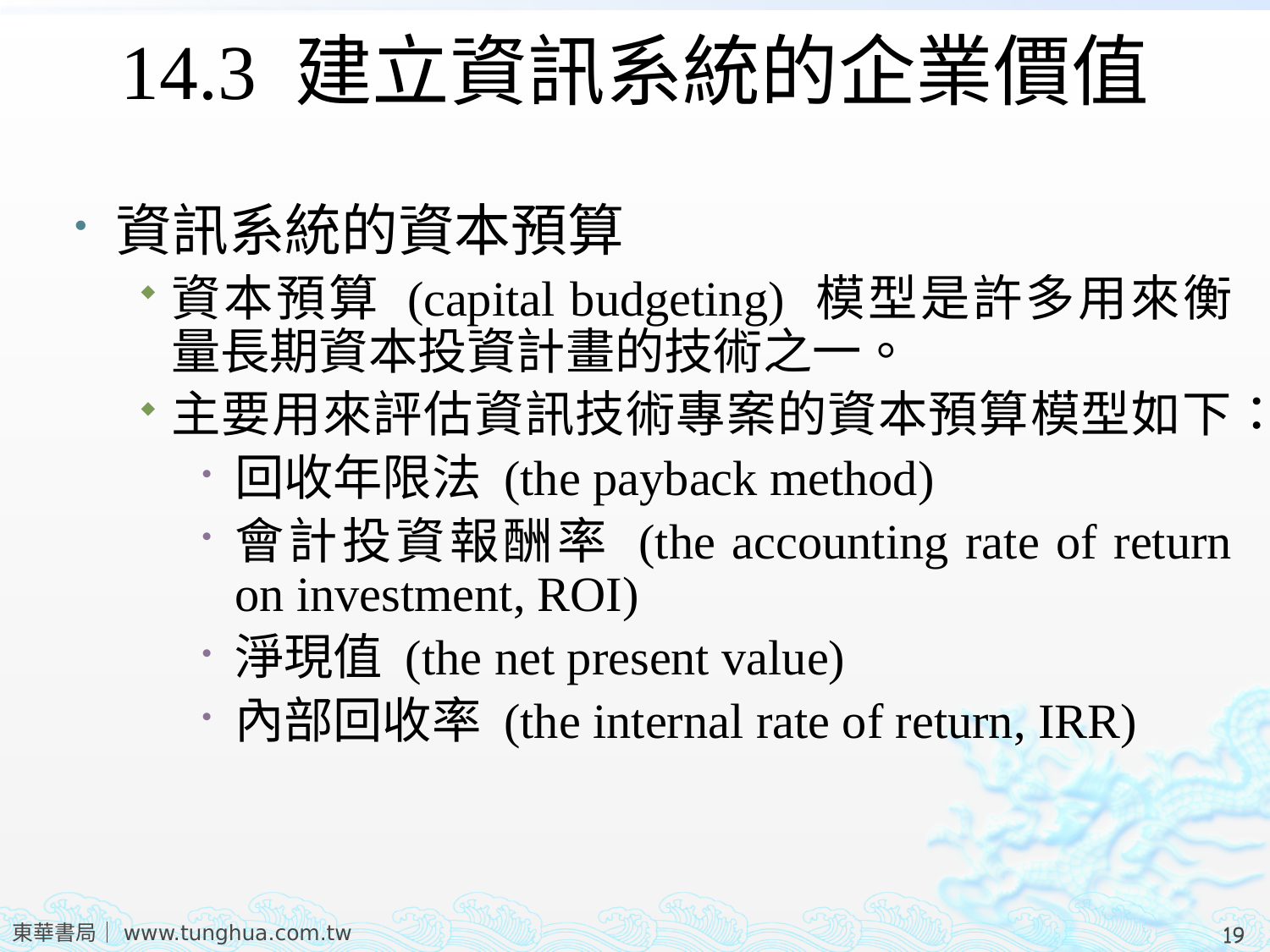

14.3 建立資訊系統的企業價值
資訊系統的資本預算
資本預算 (capital budgeting) 模型是許多用來衡量長期資本投資計畫的技術之一。
主要用來評估資訊技術專案的資本預算模型如下：
回收年限法 (the payback method)
會計投資報酬率 (the accounting rate of return on investment, ROI)
淨現值 (the net present value)
內部回收率 (the internal rate of return, IRR)